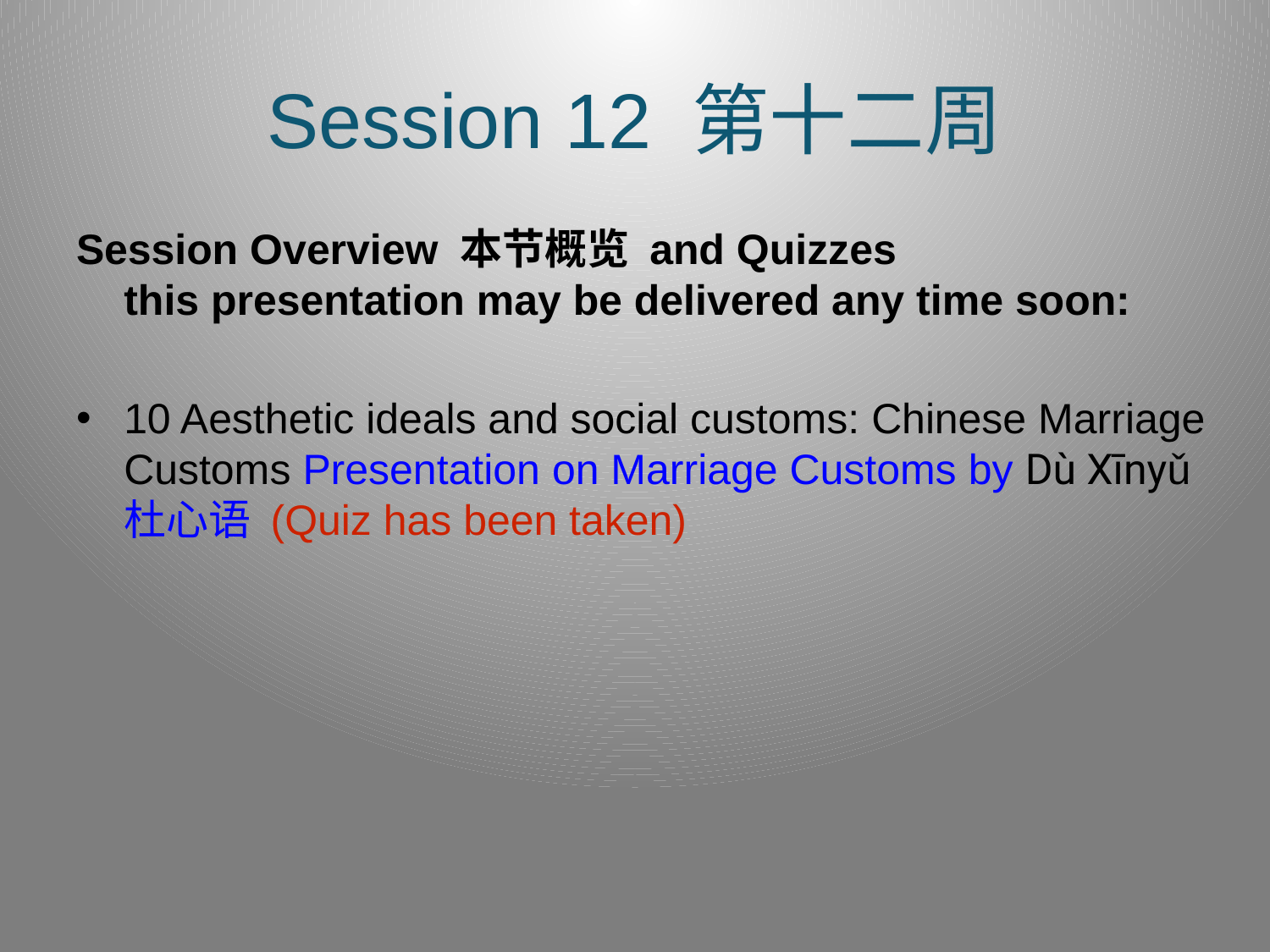

# Session 12 第十二周
Session Overview 本节概览 and Quizzes
this presentation may be delivered any time soon:

10 Aesthetic ideals and social customs: Chinese Marriage Customs Presentation on Marriage Customs by Dù Xīnyǔ 杜心语 (Quiz has been taken)